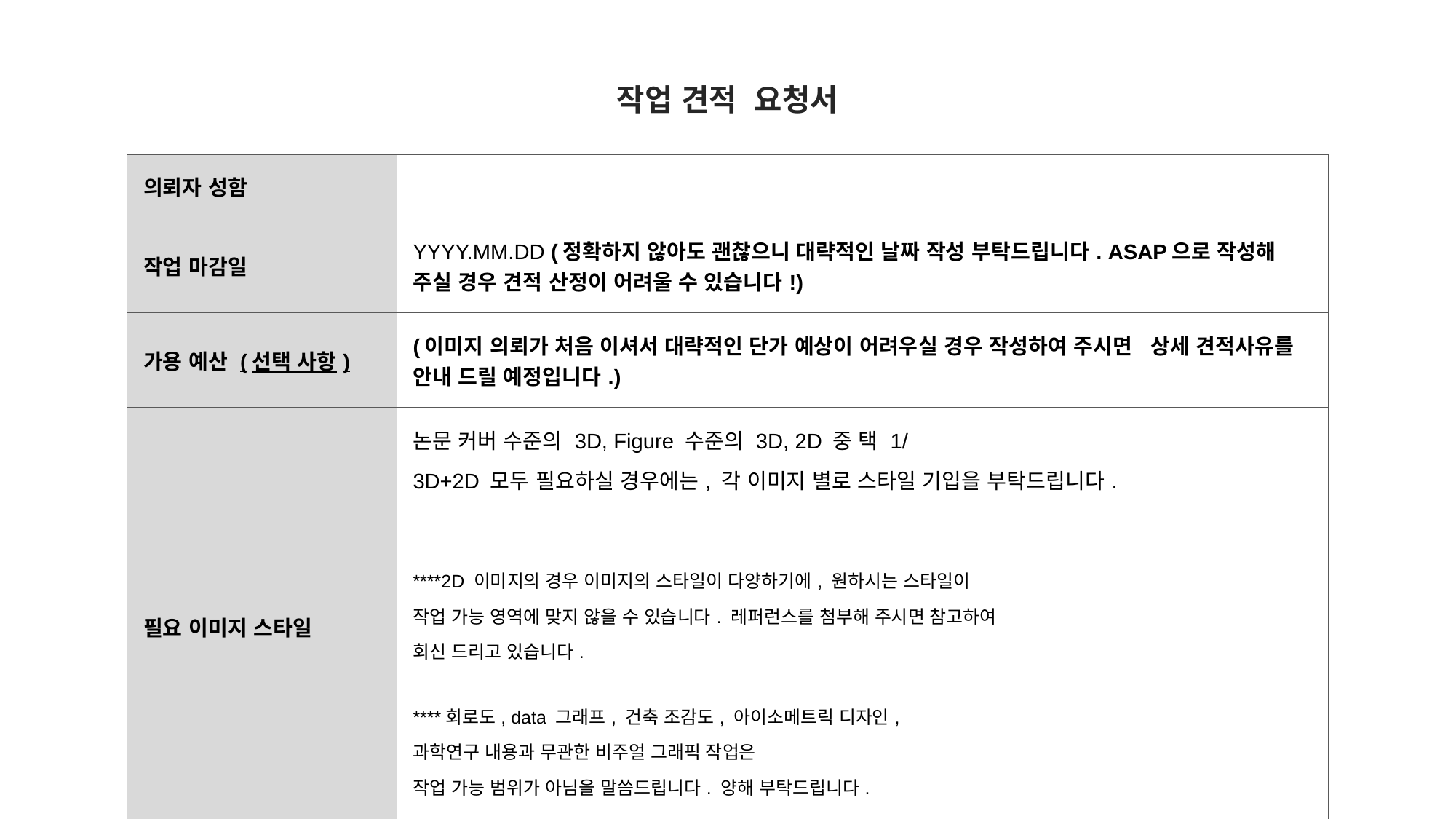

# 작업 견적  요청서
| 의뢰자 성함 |  |
| --- | --- |
| 작업 마감일 | YYYY.MM.DD (정확하지 않아도 괜찮으니 대략적인 날짜 작성 부탁드립니다. ASAP으로 작성해 주실 경우 견적 산정이 어려울 수 있습니다!) |
| 가용 예산 (선택 사항) | (이미지 의뢰가 처음 이셔서 대략적인 단가 예상이 어려우실 경우 작성하여 주시면 상세 견적사유를 안내 드릴 예정입니다.) |
| 필요 이미지 스타일 | 논문 커버 수준의 3D, Figure 수준의 3D, 2D 중 택 1/ 3D+2D 모두 필요하실 경우에는, 각 이미지 별로 스타일 기입을 부탁드립니다. \*\*\*\*2D 이미지의 경우 이미지의 스타일이 다양하기에, 원하시는 스타일이 작업 가능 영역에 맞지 않을 수 있습니다. 레퍼런스를 첨부해 주시면 참고하여 회신 드리고 있습니다. \*\*\*\*회로도, data 그래프, 건축 조감도, 아이소메트릭 디자인, 과학연구 내용과 무관한 비주얼 그래픽 작업은 작업 가능 범위가 아님을 말씀드립니다. 양해 부탁드립니다. |